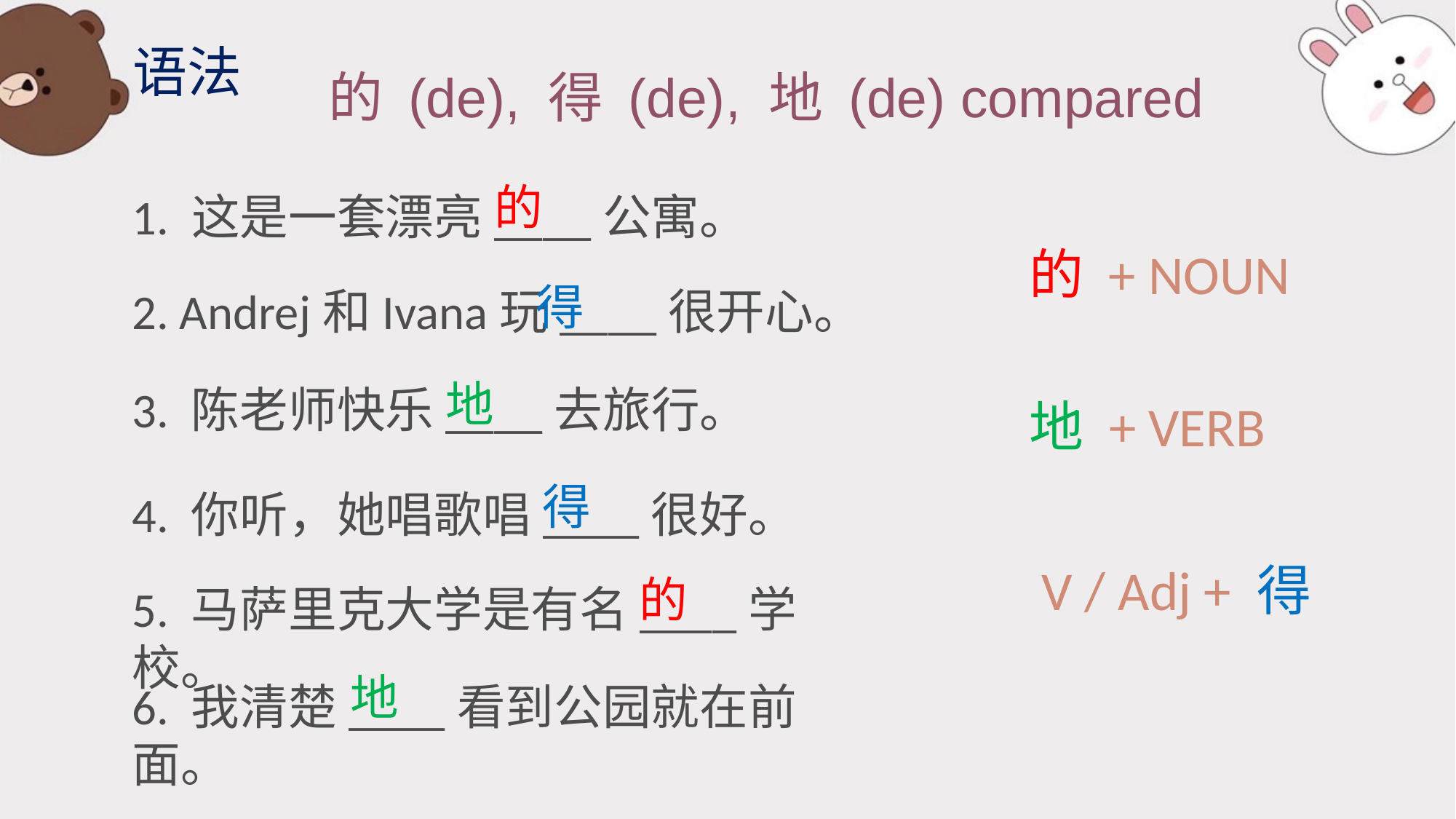

语法
# 的 (de), 得 (de), 地 (de) compared
的
1. 这是一套漂亮____公寓。
的 + NOUN
得
2. Andrej和Ivana玩____很开心。
地
3. 陈老师快乐____去旅行。
地 + VERB
得
4. 你听，她唱歌唱____很好。
 V / Adj + 得
的
5. 马萨里克大学是有名____学校。
地
6. 我清楚____看到公园就在前面。